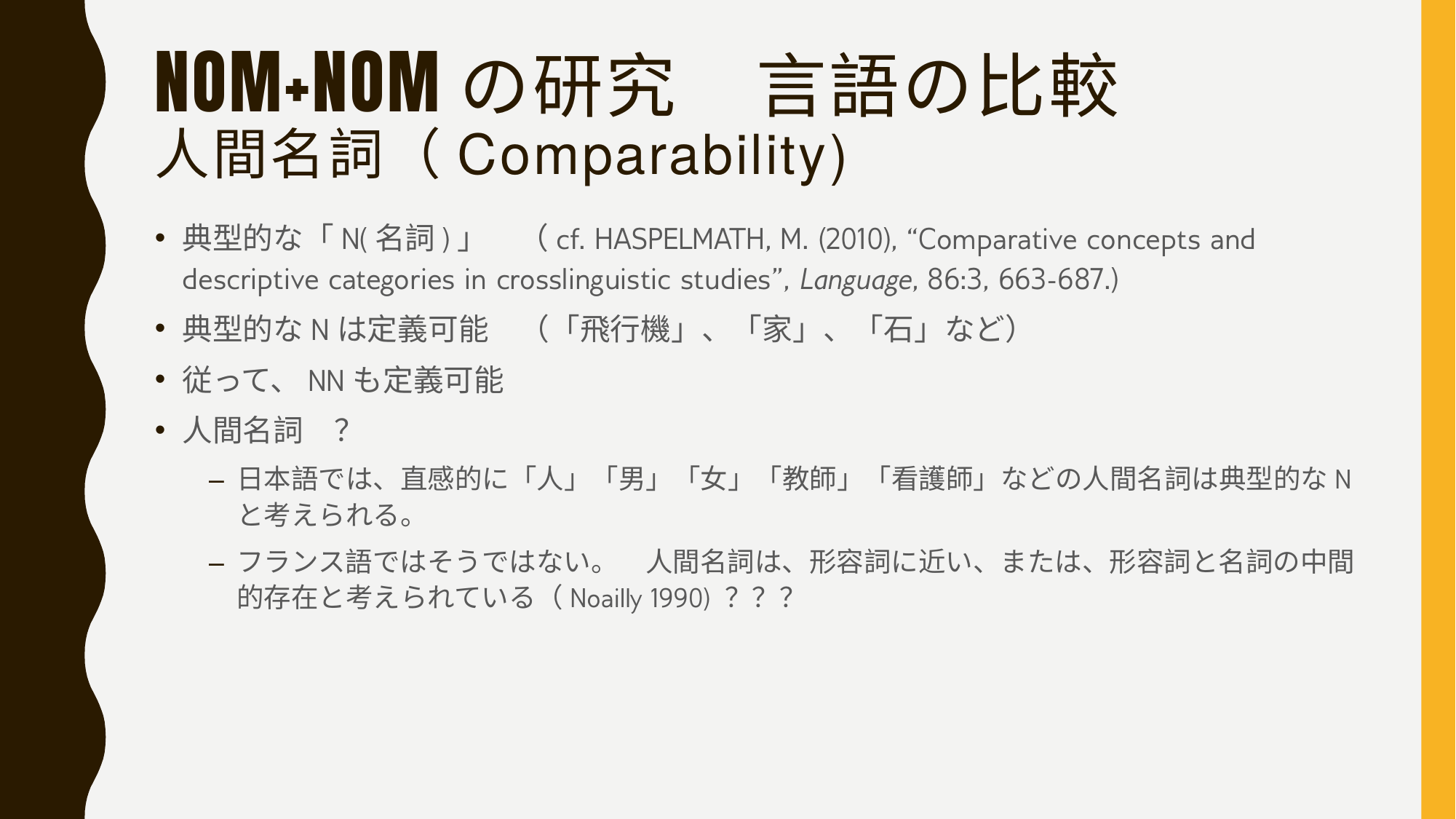

# Nom+NOMの研究    言語の比較 人間名詞（Comparability)
典型的な「N(名詞)」　（cf. Haspelmath, M. (2010), “Comparative concepts and descriptive categories in crosslinguistic studies”, Language, 86:3, 663‑687.)
典型的なNは定義可能　（「飛行機」、「家」、「石」など）
従って、NNも定義可能
人間名詞　？
日本語では、直感的に「人」「男」「女」「教師」「看護師」などの人間名詞は典型的なNと考えられる。
フランス語ではそうではない。　人間名詞は、形容詞に近い、または、形容詞と名詞の中間的存在と考えられている（Noailly 1990) ？？？